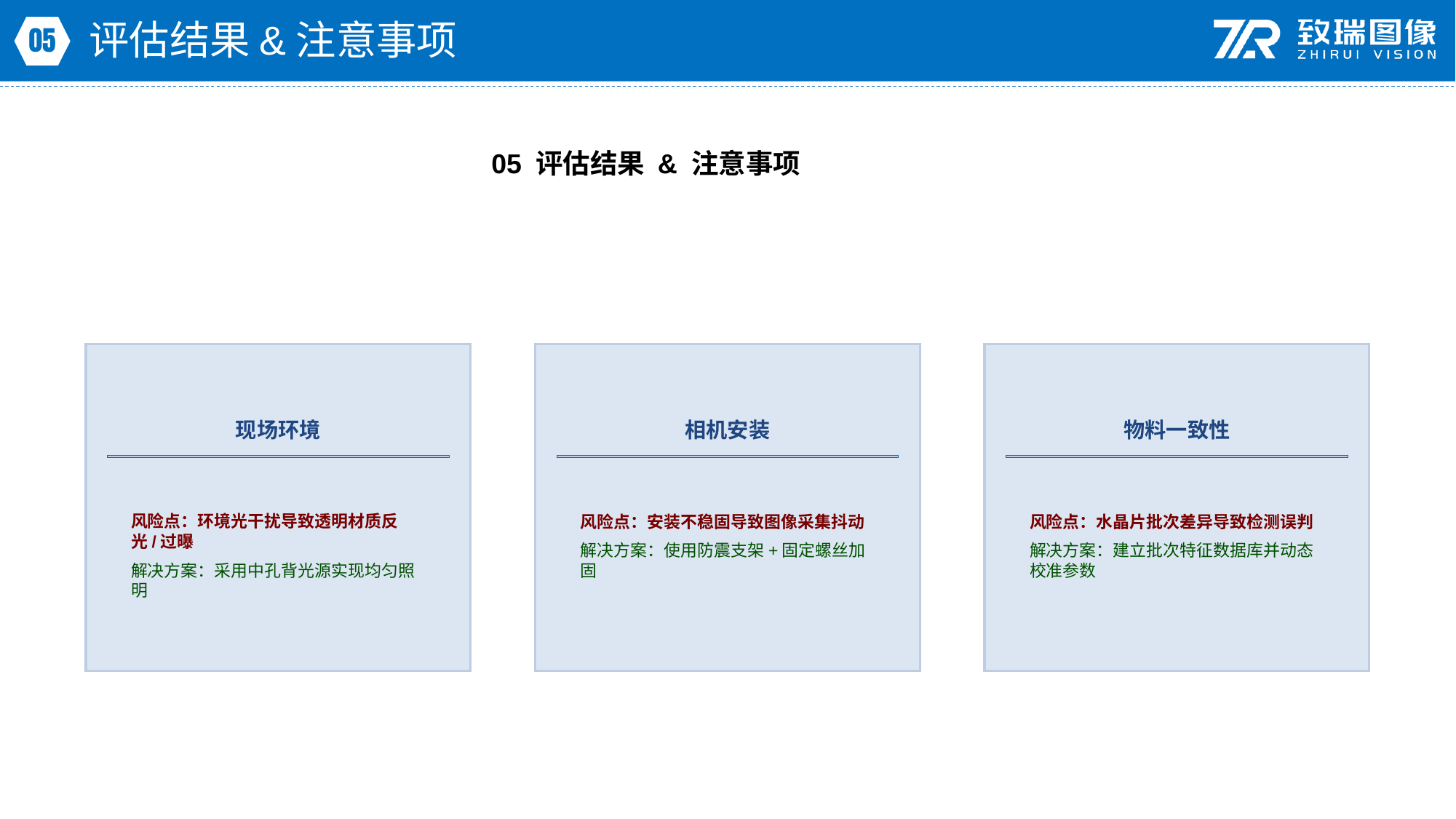

评估结果&注意事项
05

05 评估结果 & 注意事项

现场环境

相机安装

物料一致性

风险点：环境光干扰导致透明材质反光/过曝
解决方案：采用中孔背光源实现均匀照明

风险点：安装不稳固导致图像采集抖动
解决方案：使用防震支架+固定螺丝加固

风险点：水晶片批次差异导致检测误判
解决方案：建立批次特征数据库并动态校准参数